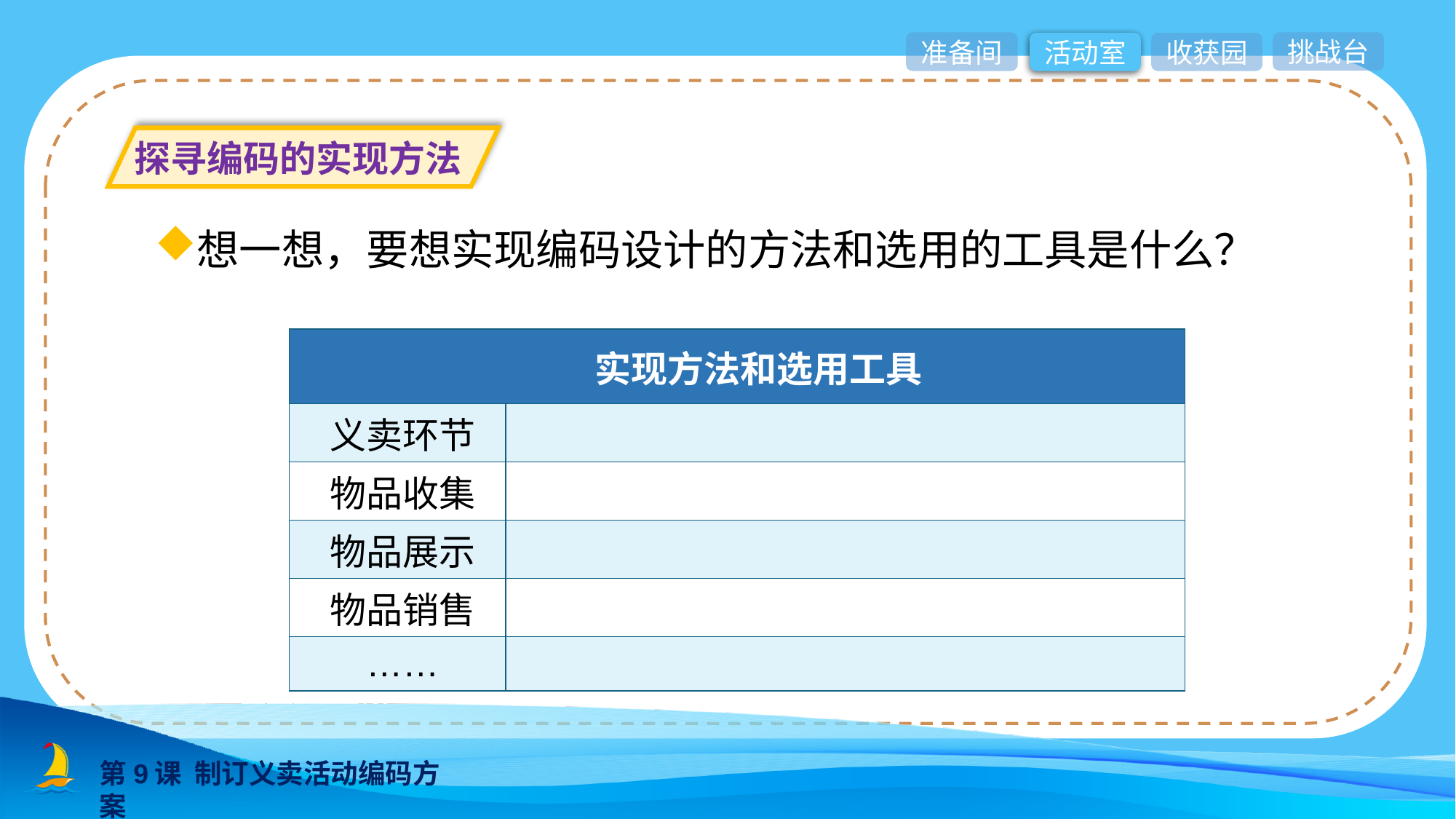

准备间
挑战台
活动室
收获园

探寻编码的实现方法
想一想，要想实现编码设计的方法和选用的工具是什么？
| 实现方法和选用工具 |  |
| --- | --- |
| 义卖环节 |  |
| 物品收集 |  |
| 物品展示 |  |
| 物品销售 |  |
| …… |  |